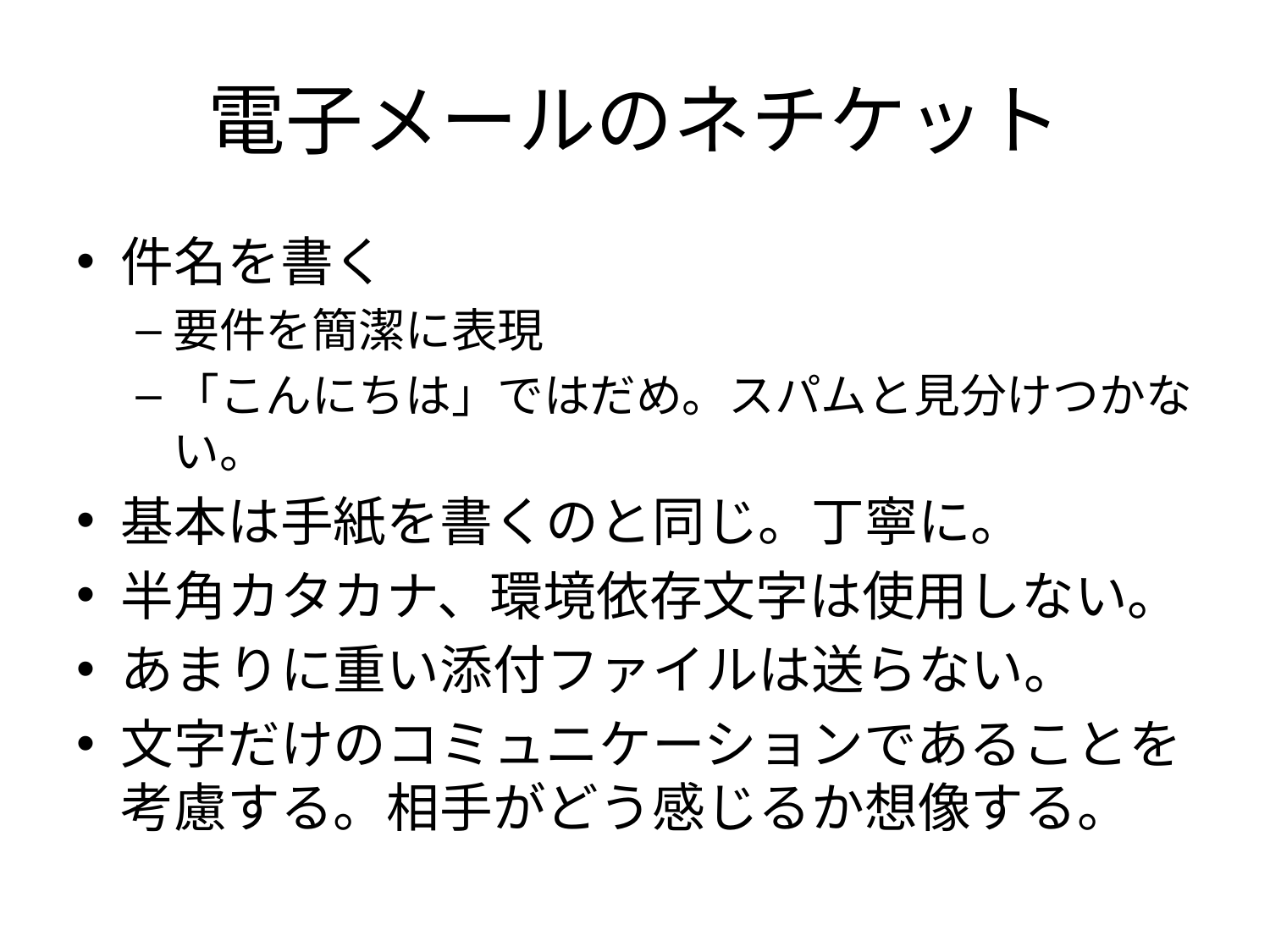

# 電子メールのネチケット
件名を書く
要件を簡潔に表現
「こんにちは」ではだめ。スパムと見分けつかない。
基本は手紙を書くのと同じ。丁寧に。
半角カタカナ、環境依存文字は使用しない。
あまりに重い添付ファイルは送らない。
文字だけのコミュニケーションであることを考慮する。相手がどう感じるか想像する。